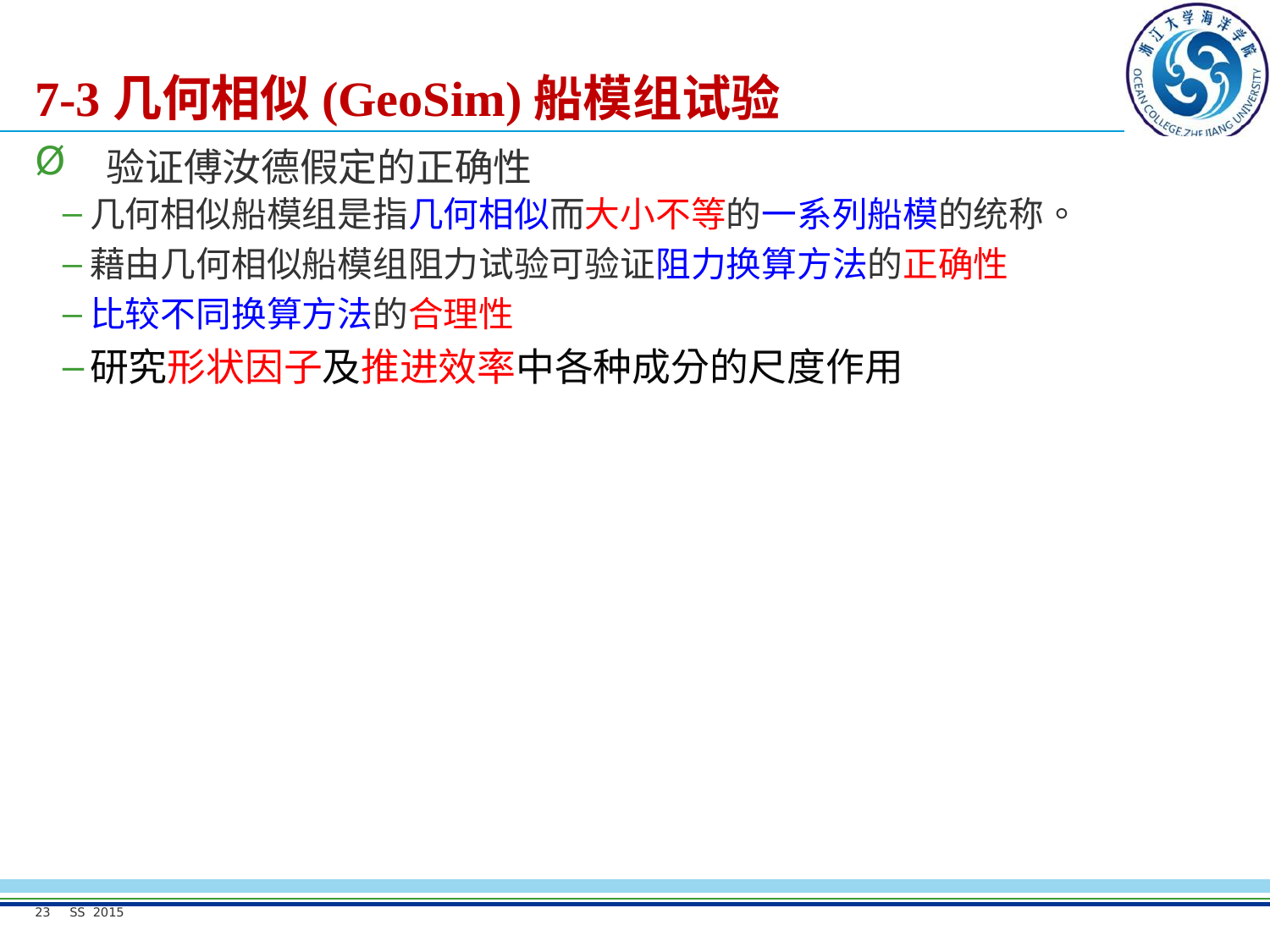

# 7-3几何相似(GeoSim)船模组试验
验证傅汝德假定的正确性

几何相似船模组是指几何相似而大小不等的一系列船模的统称。
快速性是船。
藉由几何相似船模组阻力试验可验证阻力换算方法的正确性
比较不同换算方法的合理性
研究形状因子及推进效率中各种成分的尺度作用
23